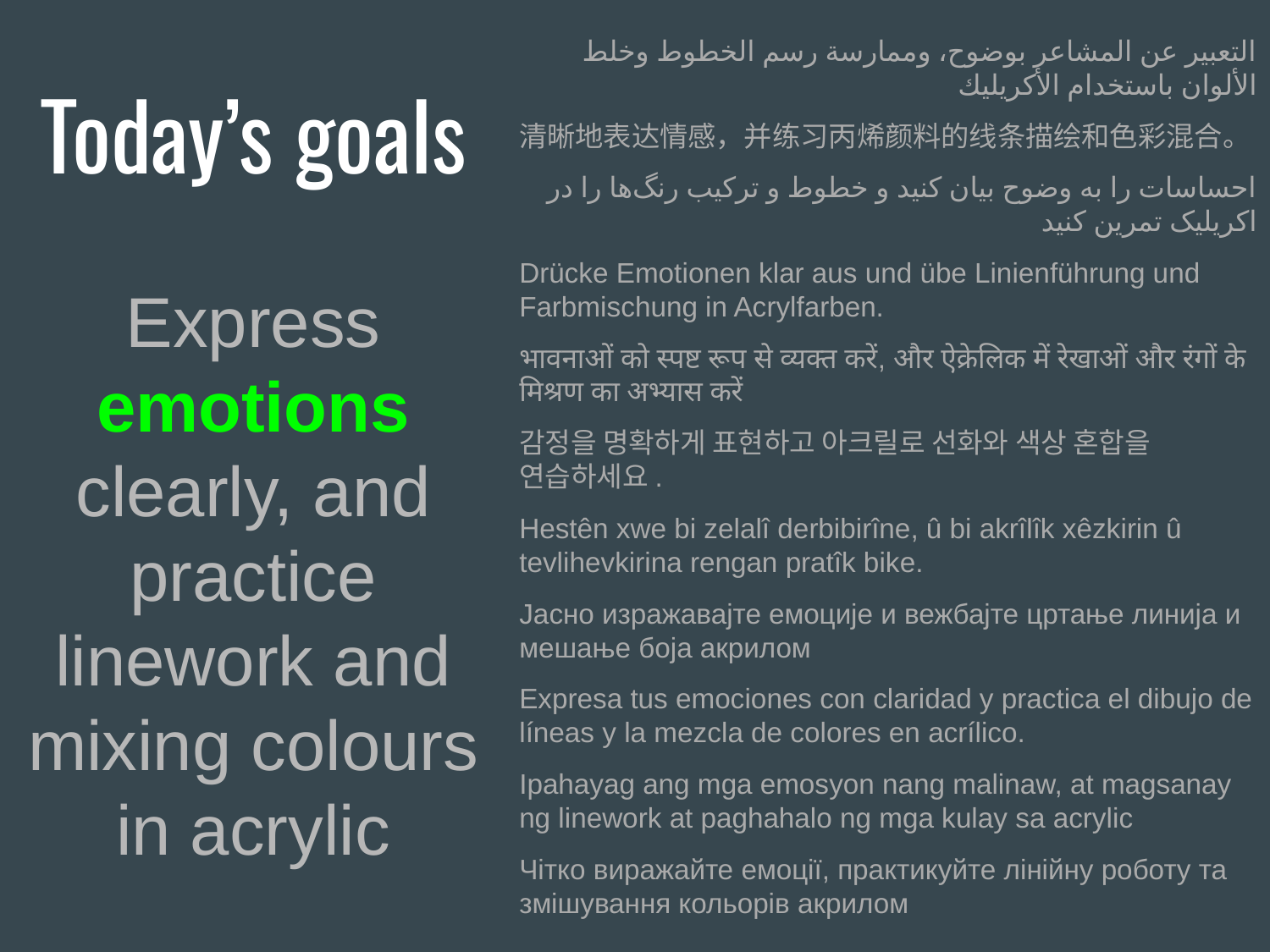

Today’s goals

Express emotions clearly, and practice linework and mixing colours in acrylic
التعبير عن المشاعر بوضوح، وممارسة رسم الخطوط وخلط الألوان باستخدام الأكريليك
清晰地表达情感，并练习丙烯颜料的线条描绘和色彩混合。
احساسات را به وضوح بیان کنید و خطوط و ترکیب رنگ‌ها را در اکریلیک تمرین کنید
Drücke Emotionen klar aus und übe Linienführung und Farbmischung in Acrylfarben.
भावनाओं को स्पष्ट रूप से व्यक्त करें, और ऐक्रेलिक में रेखाओं और रंगों के मिश्रण का अभ्यास करें
감정을 명확하게 표현하고 아크릴로 선화와 색상 혼합을 연습하세요.
Hestên xwe bi zelalî derbibirîne, û bi akrîlîk xêzkirin û tevlihevkirina rengan pratîk bike.
Јасно изражавајте емоције и вежбајте цртање линија и мешање боја акрилом
Expresa tus emociones con claridad y practica el dibujo de líneas y la mezcla de colores en acrílico.
Ipahayag ang mga emosyon nang malinaw, at magsanay ng linework at paghahalo ng mga kulay sa acrylic
Чітко виражайте емоції, практикуйте лінійну роботу та змішування кольорів акрилом